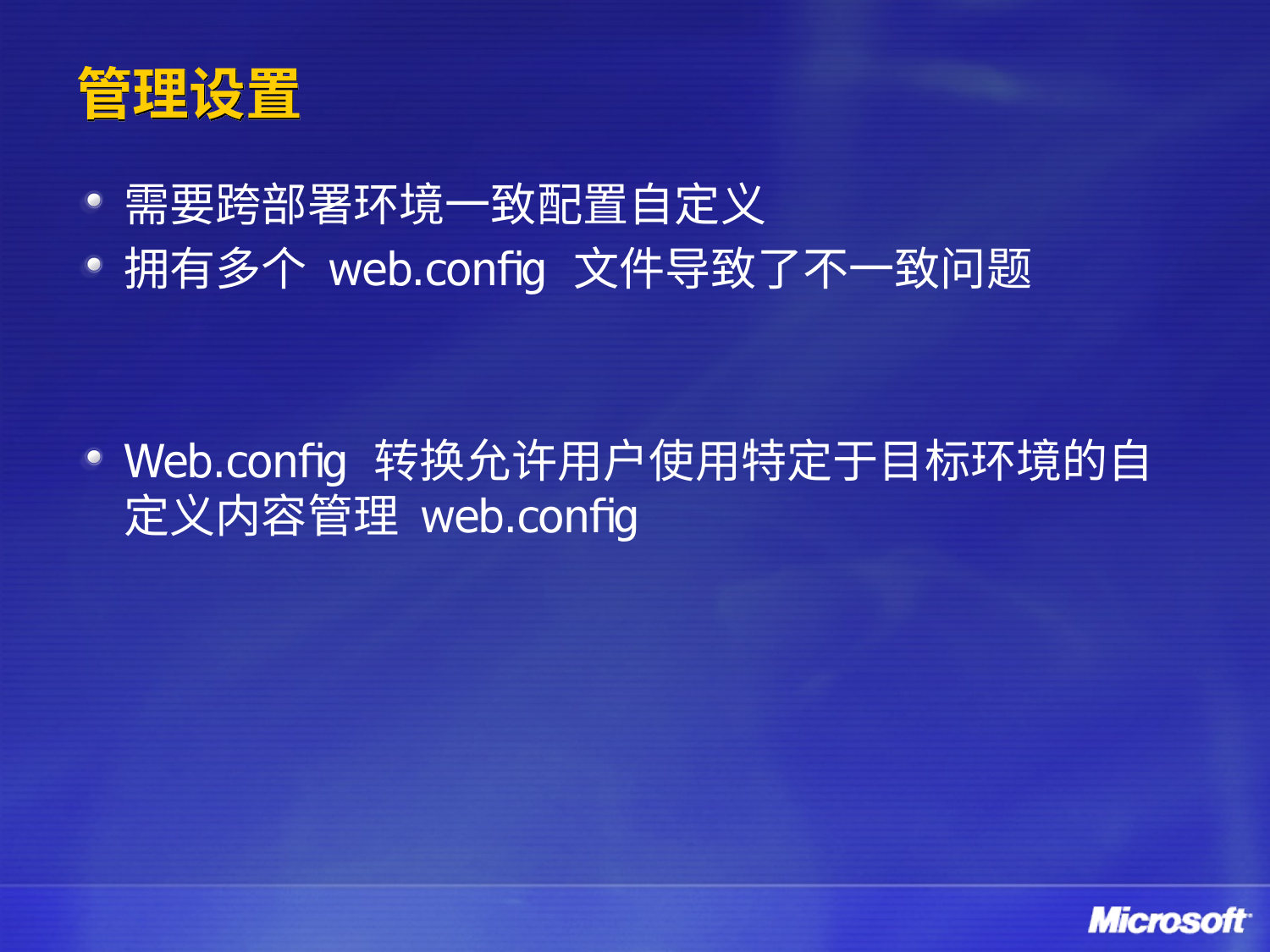

# 管理设置
需要跨部署环境一致配置自定义
拥有多个 web.config 文件导致了不一致问题

Web.config 转换允许用户使用特定于目标环境的自定义内容管理 web.config